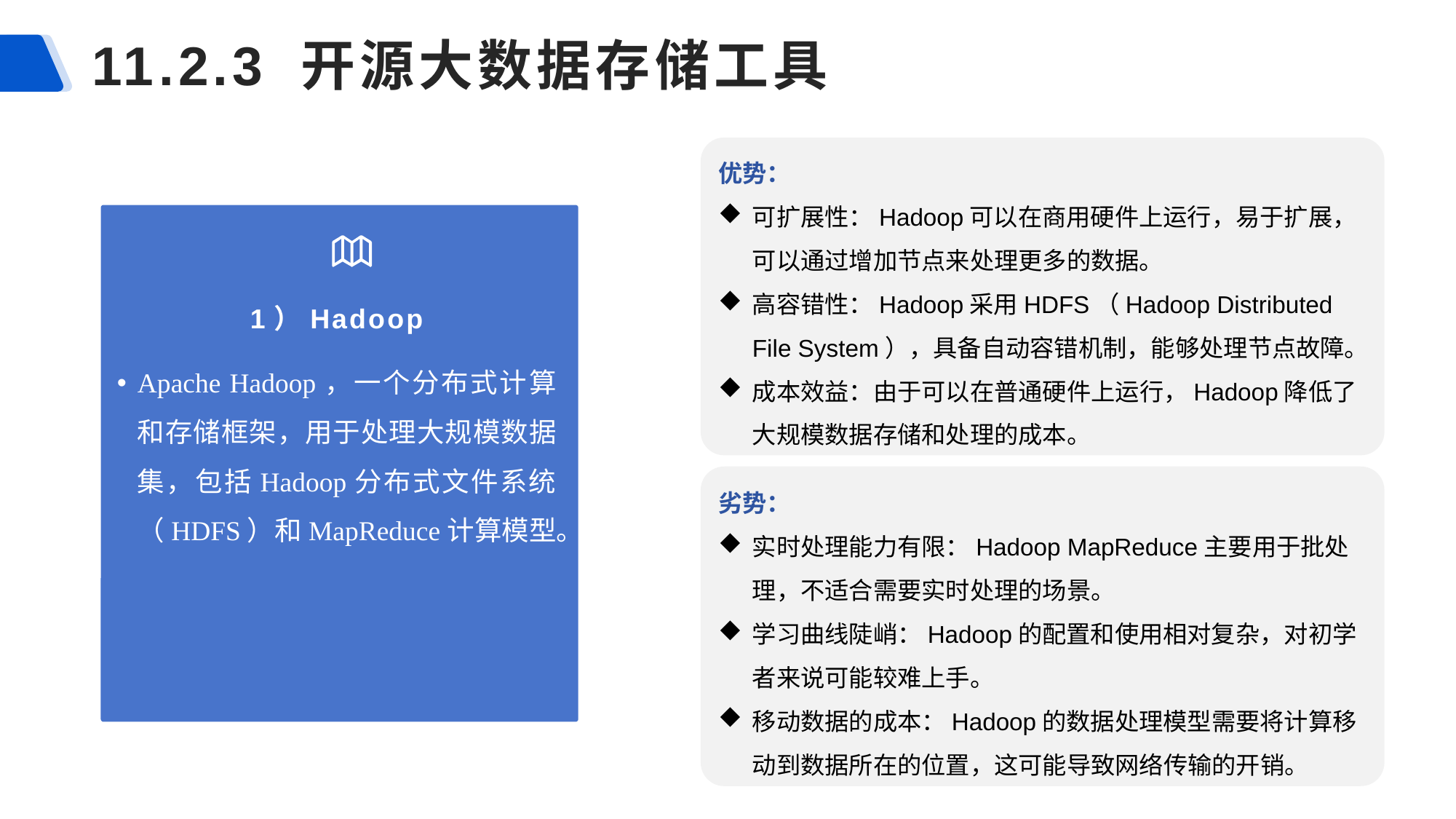

# 11.2.3 开源大数据存储工具
优势：
可扩展性：Hadoop可以在商用硬件上运行，易于扩展，可以通过增加节点来处理更多的数据。
高容错性：Hadoop采用HDFS（Hadoop Distributed File System），具备自动容错机制，能够处理节点故障。
成本效益：由于可以在普通硬件上运行，Hadoop降低了大规模数据存储和处理的成本。

1）Hadoop
Apache Hadoop，一个分布式计算和存储框架，用于处理大规模数据集，包括Hadoop分布式文件系统（HDFS）和MapReduce计算模型。
劣势：
实时处理能力有限：Hadoop MapReduce主要用于批处理，不适合需要实时处理的场景。
学习曲线陡峭：Hadoop的配置和使用相对复杂，对初学者来说可能较难上手。
移动数据的成本：Hadoop的数据处理模型需要将计算移动到数据所在的位置，这可能导致网络传输的开销。